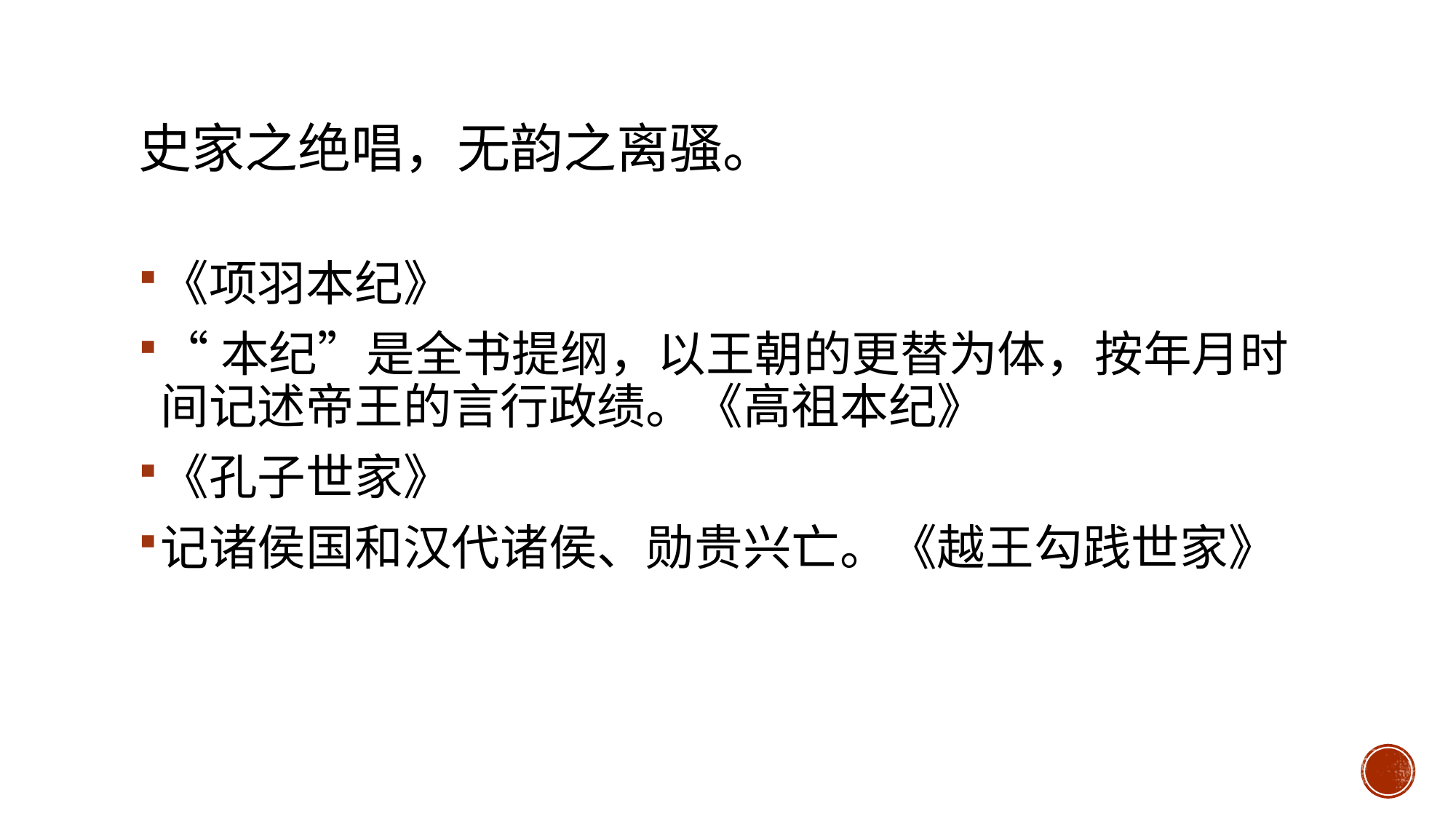

# 史家之绝唱，无韵之离骚。
《项羽本纪》
“本纪”是全书提纲，以王朝的更替为体，按年月时间记述帝王的言行政绩。《高祖本纪》
《孔子世家》
记诸侯国和汉代诸侯、勋贵兴亡。《越王勾践世家》